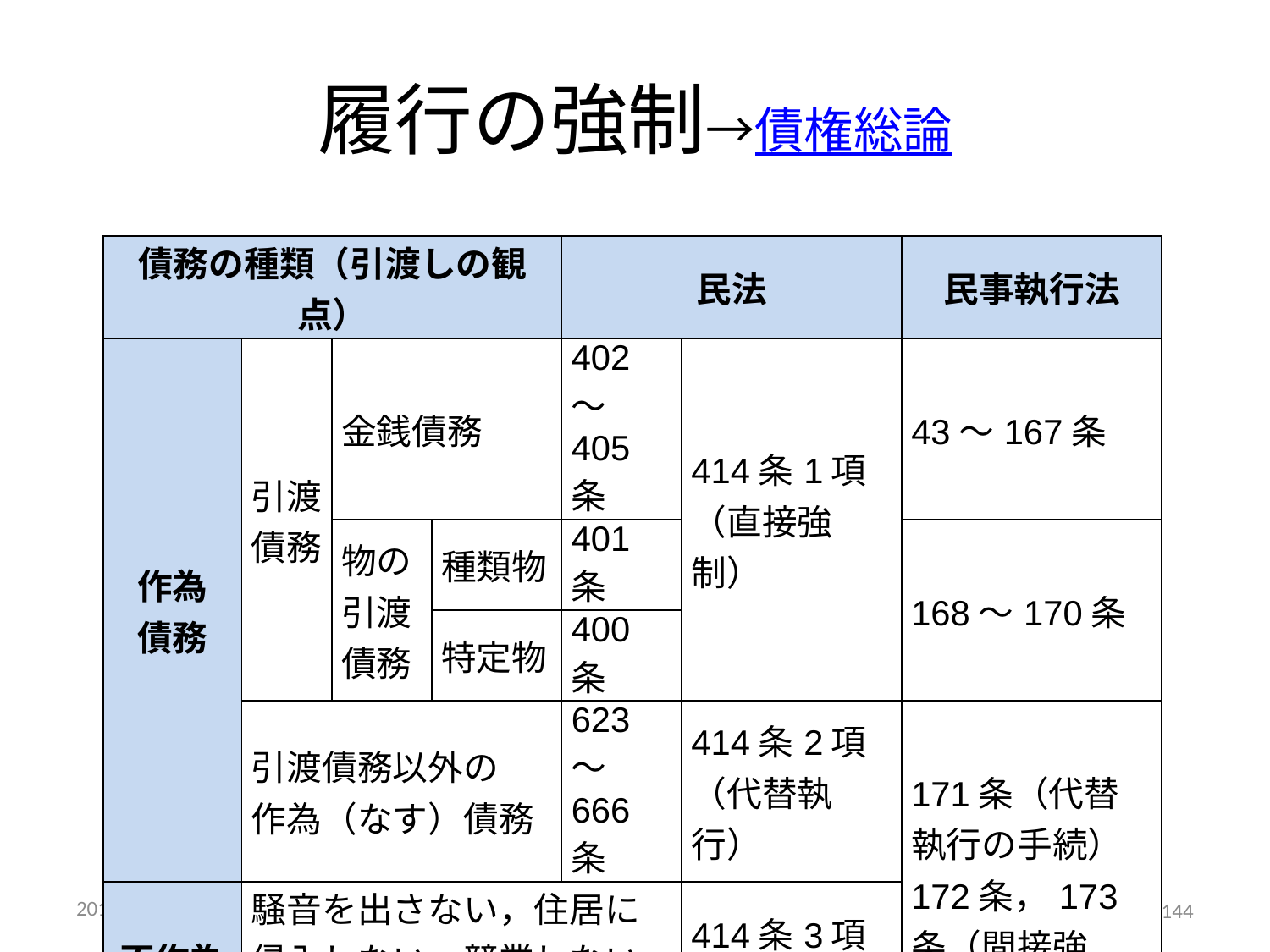

# 履行の強制→債権総論
| 債務の種類（引渡しの観点） |  |  |  | 民法 |  | 民事執行法 |
| --- | --- | --- | --- | --- | --- | --- |
| 作為 債務 | 引渡 債務 | 金銭債務 |  | 402～ 405条 | 414条1項 （直接強制） | 43～167条 |
|  |  | 物の引渡債務 | 種類物 | 401条 |  | 168～170条 |
|  |  |  | 特定物 | 400条 |  |  |
|  | 引渡債務以外の 作為（なす）債務 |  |  | 623～ 666条 | 414条2項 （代替執行） | 171条（代替執行の手続） 172条，173条（間接強制） |
| 不作為 債務 | 騒音を出さない，住居に侵入しない，競業しない等の 債務 |  |  |  | 414条3項 （差止めを 　含む） |  |
2015/5/4
144
Lecture on Obligation 2015